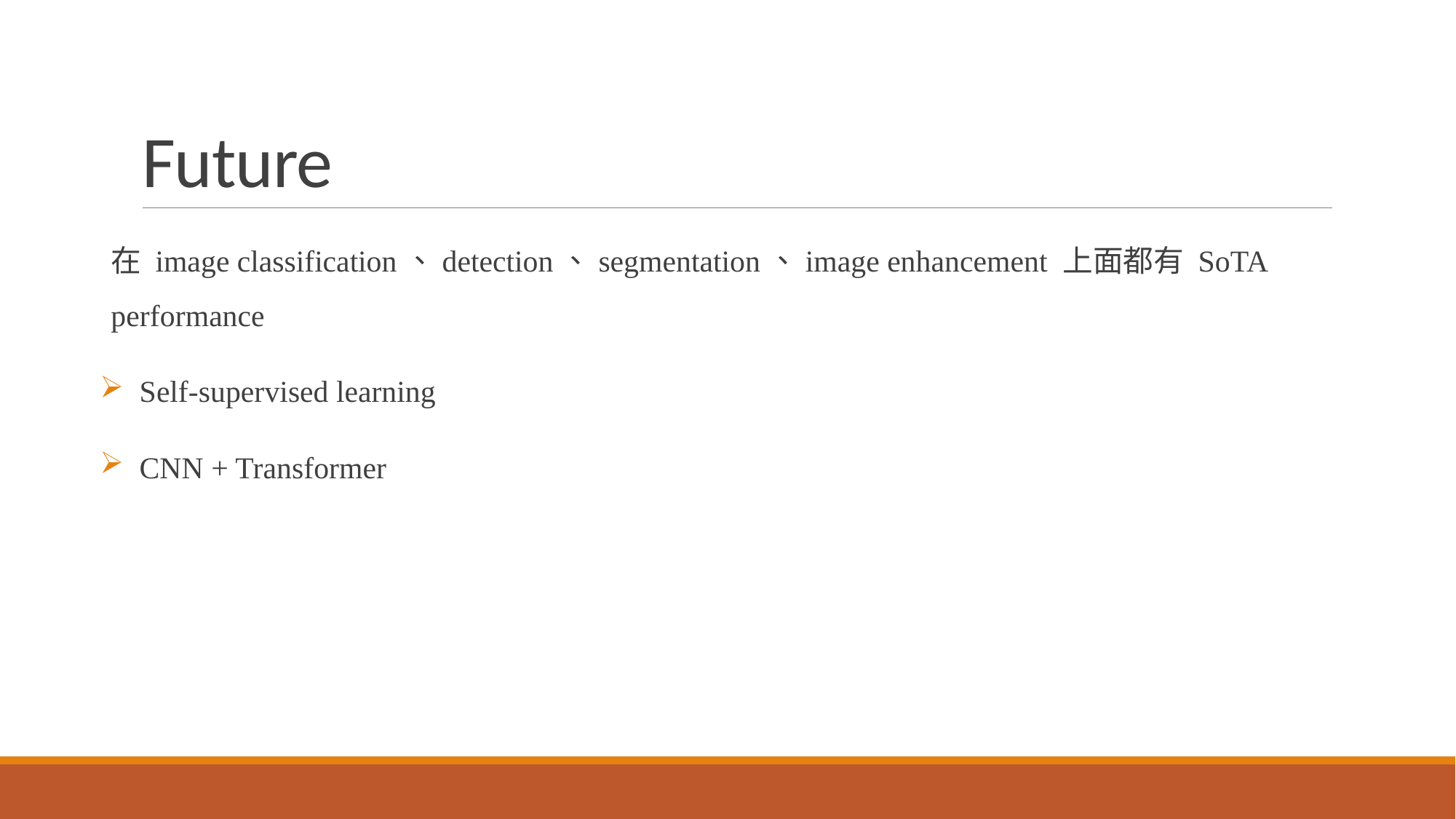

# Future
在 image classification、detection、segmentation、image enhancement 上面都有 SoTA performance
  Self-supervised learning
  CNN + Transformer